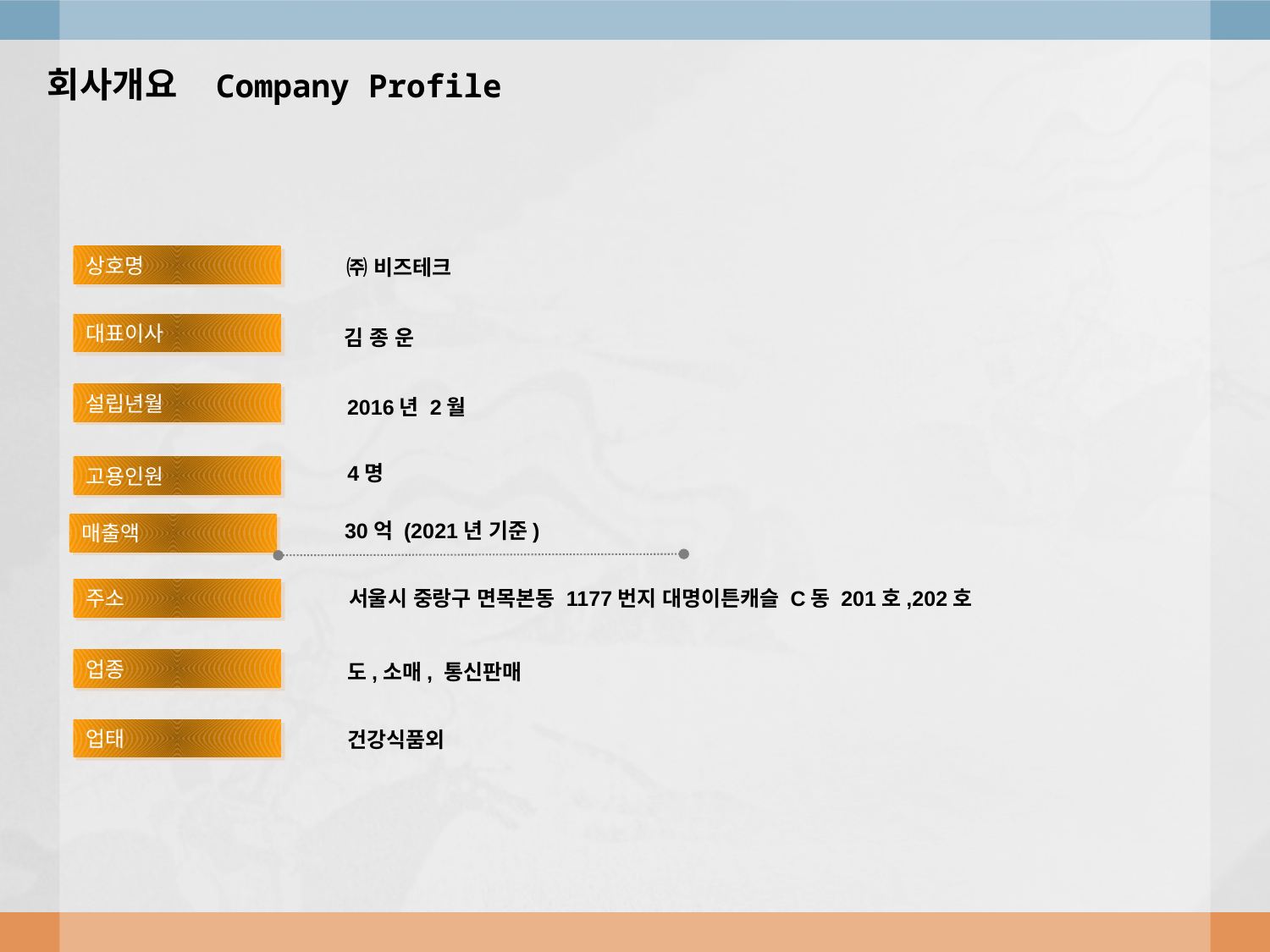

회사개요   Company Profile
상호명
㈜ 비즈테크
대표이사
김 종 운
설립년월
2016년 2월
4명
고용인원
30억 (2021년 기준)
매출액
서울시 중랑구 면목본동 1177번지 대명이튼캐슬 C동 201호,202호
주소
업종
도,소매, 통신판매
업태
건강식품외